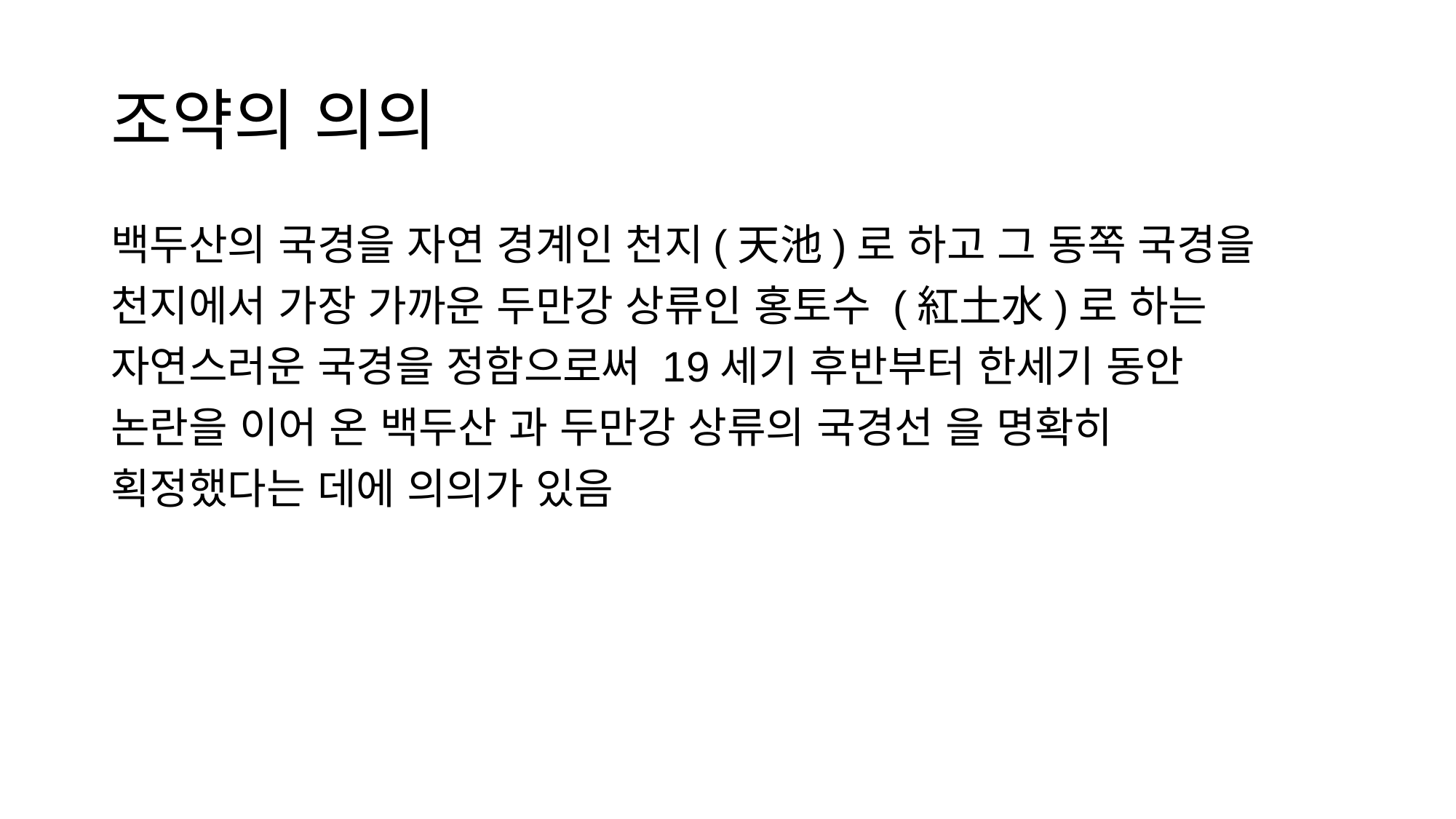

# 조약의 의의
백두산의 국경을 자연 경계인 천지(天池)로 하고 그 동쪽 국경을
천지에서 가장 가까운 두만강 상류인 홍토수 (紅土水)로 하는
자연스러운 국경을 정함으로써 19세기 후반부터 한세기 동안
논란을 이어 온 백두산 과 두만강 상류의 국경선 을 명확히
획정했다는 데에 의의가 있음